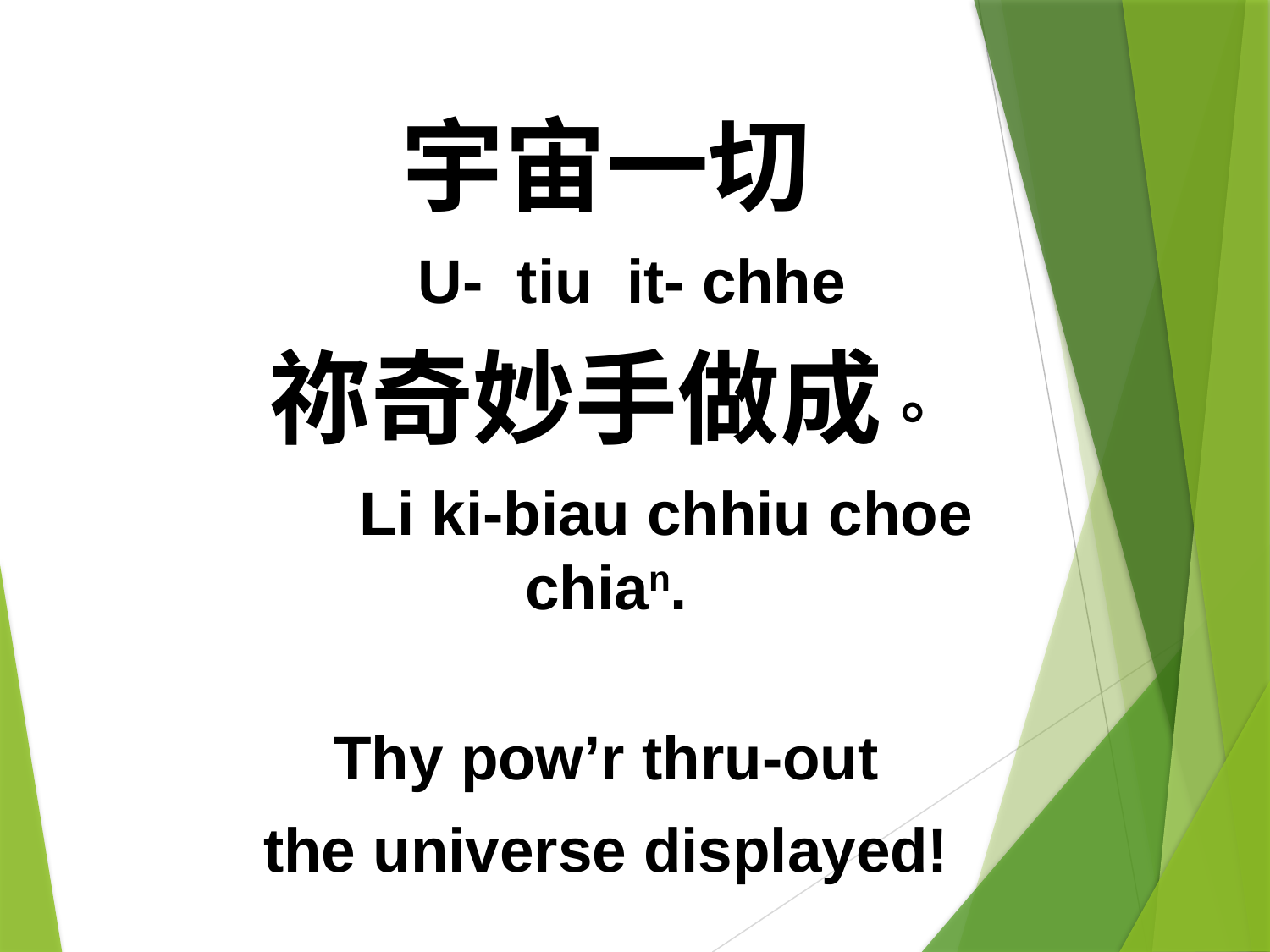

宇宙一切
   U-  tiu  it- chhe
祢奇妙手做成。
       Li ki-biau chhiu choe chian.

Thy pow’r thru-out
the universe displayed!